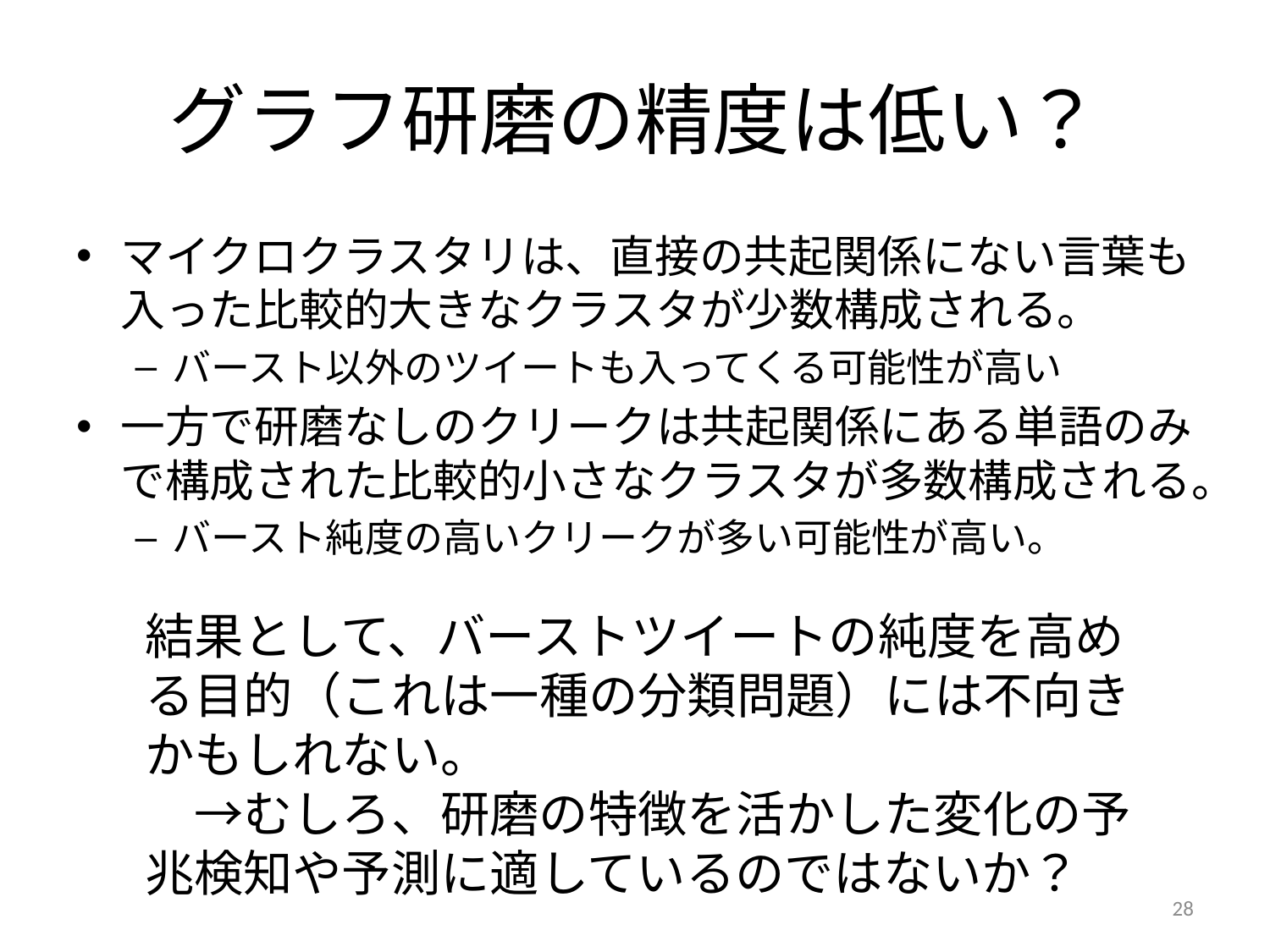

# グラフ研磨の精度は低い？
マイクロクラスタリは、直接の共起関係にない言葉も入った比較的大きなクラスタが少数構成される。
バースト以外のツイートも入ってくる可能性が高い
一方で研磨なしのクリークは共起関係にある単語のみで構成された比較的小さなクラスタが多数構成される。
バースト純度の高いクリークが多い可能性が高い。
結果として、バーストツイートの純度を高める目的（これは一種の分類問題）には不向きかもしれない。
　→むしろ、研磨の特徴を活かした変化の予兆検知や予測に適しているのではないか？
28